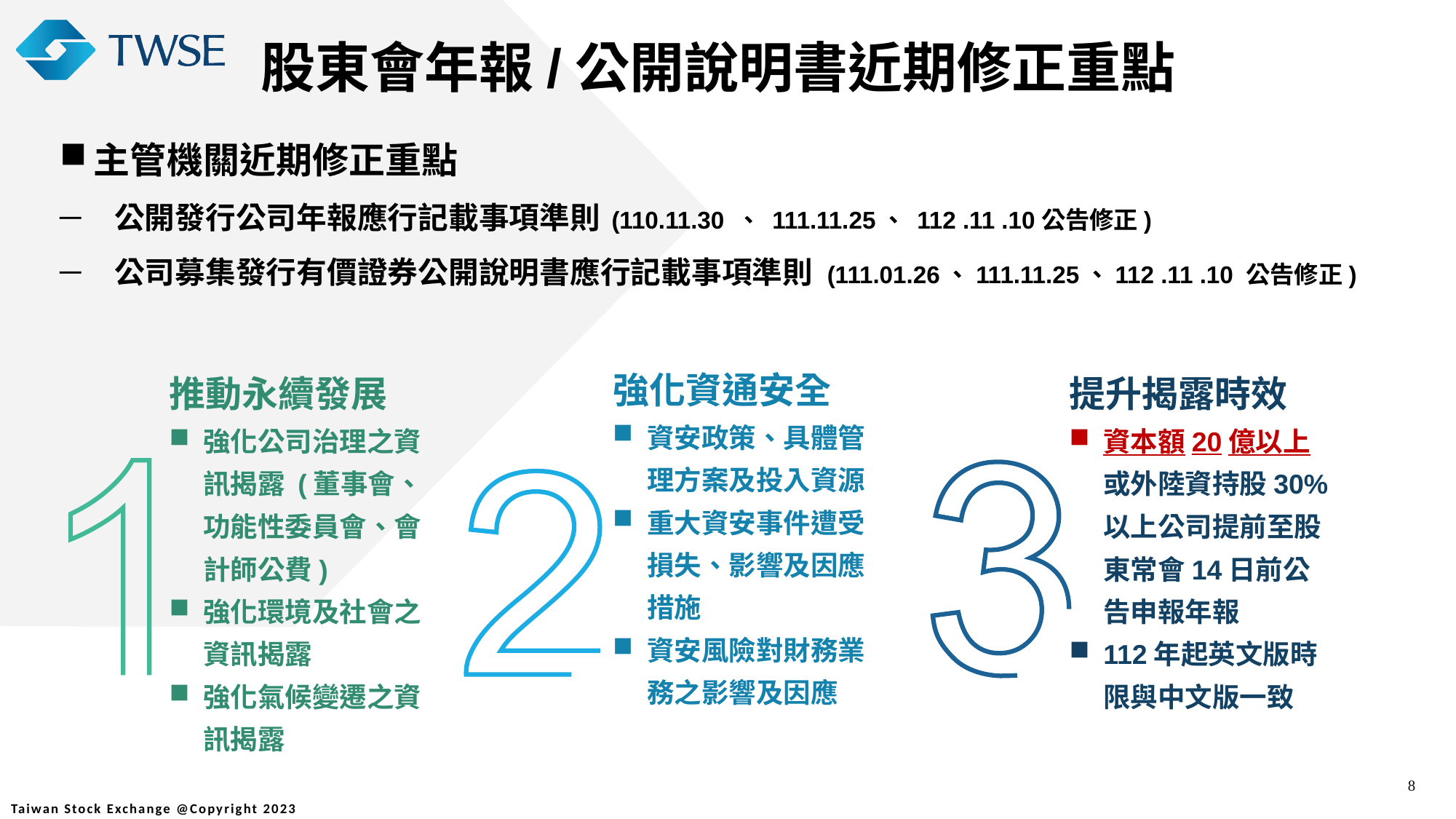

股東會年報/公開說明書近期修正重點
主管機關近期修正重點
公開發行公司年報應行記載事項準則 (110.11.30 、 111.11.25、 112 .11 .10公告修正)
公司募集發行有價證券公開說明書應行記載事項準則 (111.01.26、111.11.25、112 .11 .10 公告修正)
強化資通安全
資安政策、具體管理方案及投入資源
重大資安事件遭受損失、影響及因應措施
資安風險對財務業務之影響及因應
推動永續發展
強化公司治理之資訊揭露 (董事會、功能性委員會、會計師公費)
強化環境及社會之資訊揭露
強化氣候變遷之資訊揭露
提升揭露時效
資本額20億以上或外陸資持股30%以上公司提前至股東常會14日前公告申報年報
112年起英文版時限與中文版一致

8